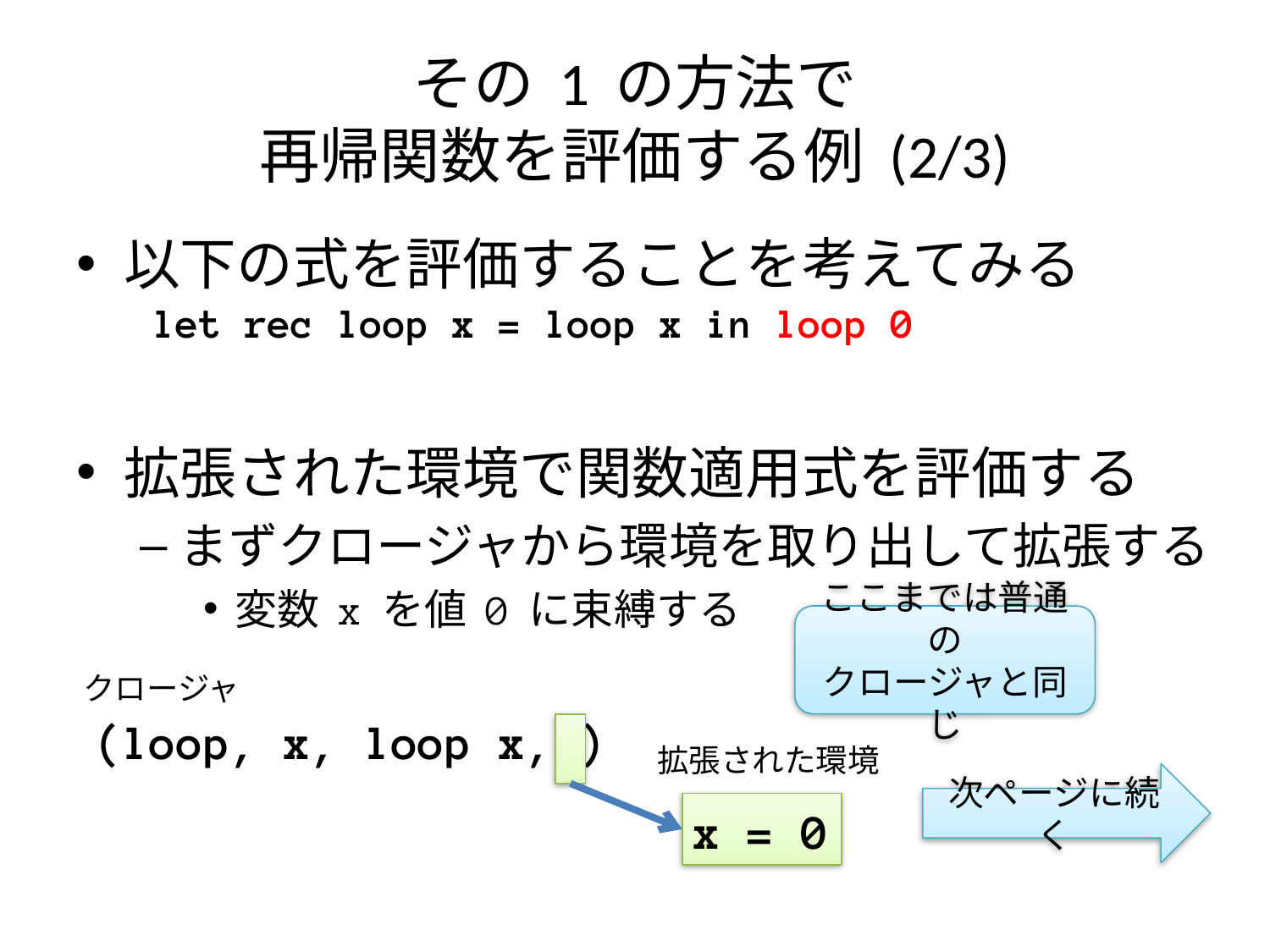

# その 1 の方法で 再帰関数を評価する例 (2/3)
以下の式を評価することを考えてみる
  let rec loop x = loop x in loop 0

拡張された環境で関数適用式を評価する
まずクロージャから環境を取り出して拡張する
変数 x を値 0 に束縛する
ここまでは普通の
クロージャと同じ
クロージャ
(loop, x, loop x, )

拡張された環境
次ページに続く
x = 0